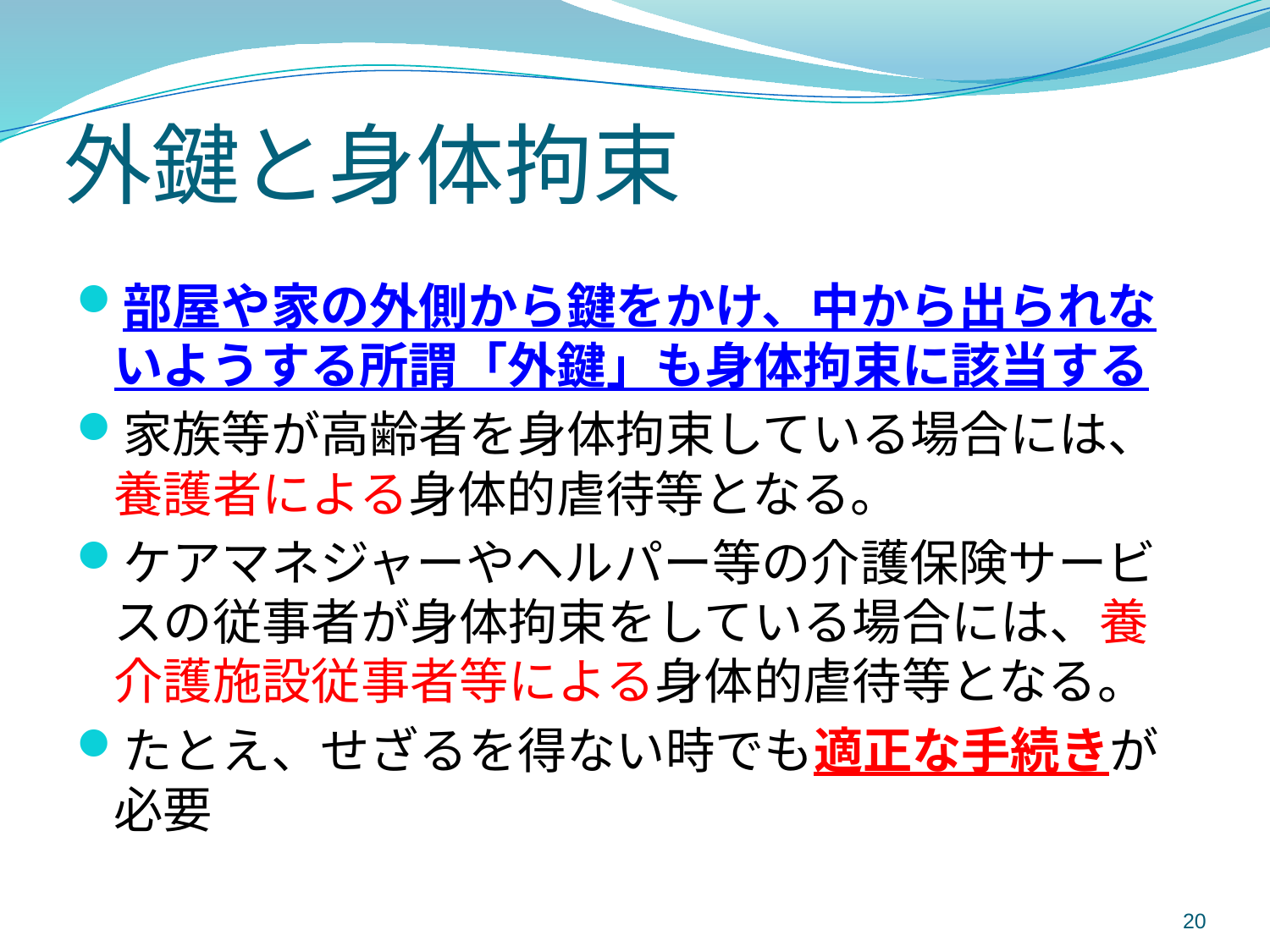

# 外鍵と身体拘束
部屋や家の外側から鍵をかけ、中から出られないようする所謂「外鍵」も身体拘束に該当する
家族等が高齢者を身体拘束している場合には、養護者による身体的虐待等となる。
ケアマネジャーやヘルパー等の介護保険サービスの従事者が身体拘束をしている場合には、養介護施設従事者等による身体的虐待等となる。
たとえ、せざるを得ない時でも適正な手続きが必要

20